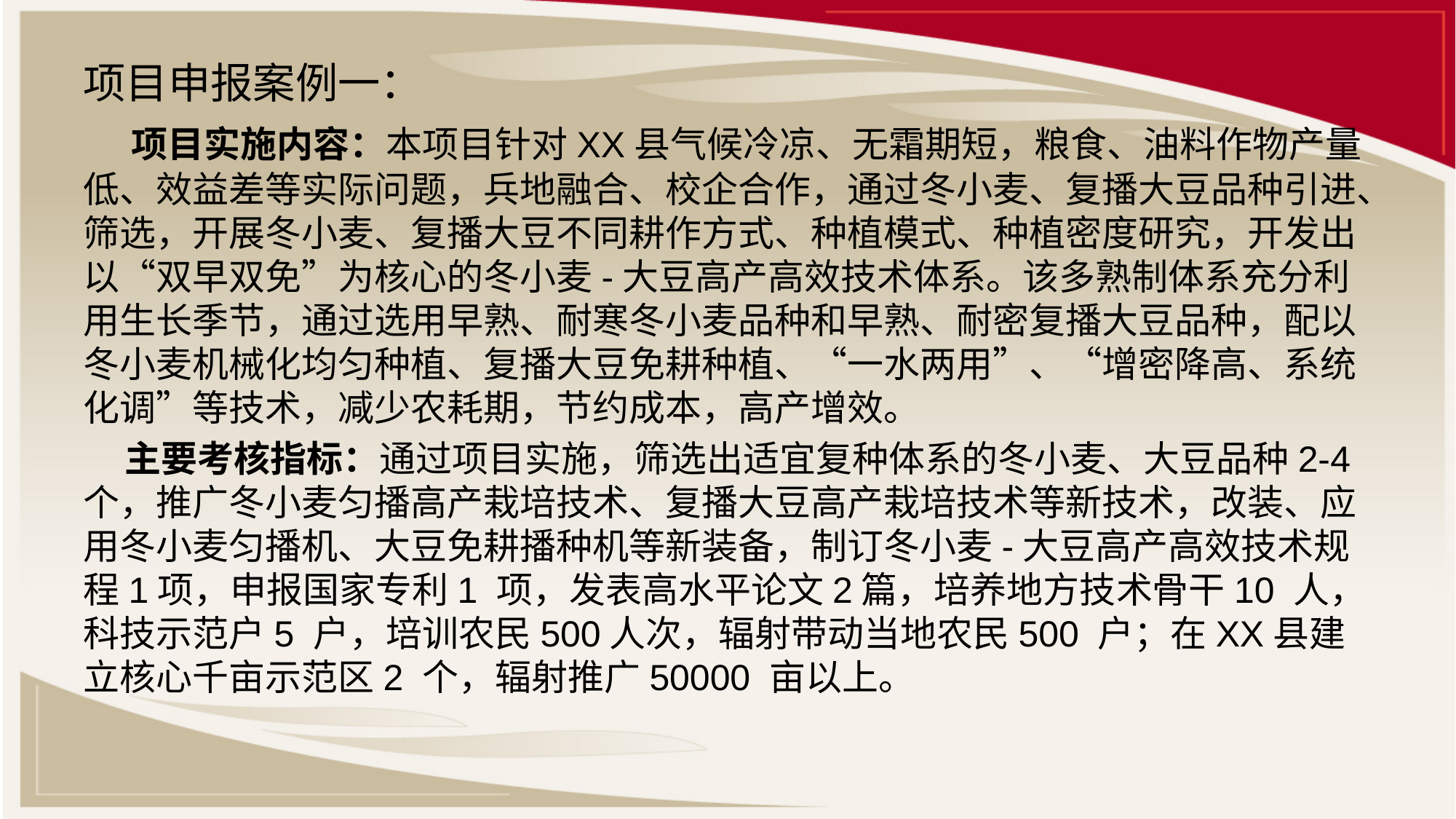

项目申报案例一：
    项目实施内容：本项目针对XX县气候冷凉、无霜期短，粮食、油料作物产量低、效益差等实际问题，兵地融合、校企合作，通过冬小麦、复播大豆品种引进、筛选，开展冬小麦、复播大豆不同耕作方式、种植模式、种植密度研究，开发出以“双早双免”为核心的冬小麦-大豆高产高效技术体系。该多熟制体系充分利用生长季节，通过选用早熟、耐寒冬小麦品种和早熟、耐密复播大豆品种，配以冬小麦机械化均匀种植、复播大豆免耕种植、“一水两用”、“增密降高、系统化调”等技术，减少农耗期，节约成本，高产增效。
    主要考核指标：通过项目实施，筛选出适宜复种体系的冬小麦、大豆品种2-4个，推广冬小麦匀播高产栽培技术、复播大豆高产栽培技术等新技术，改装、应用冬小麦匀播机、大豆免耕播种机等新装备，制订冬小麦-大豆高产高效技术规程1项，申报国家专利1 项，发表高水平论文2篇，培养地方技术骨干10 人，科技示范户5 户，培训农民500人次，辐射带动当地农民500 户；在XX县建立核心千亩示范区2 个，辐射推广50000 亩以上。